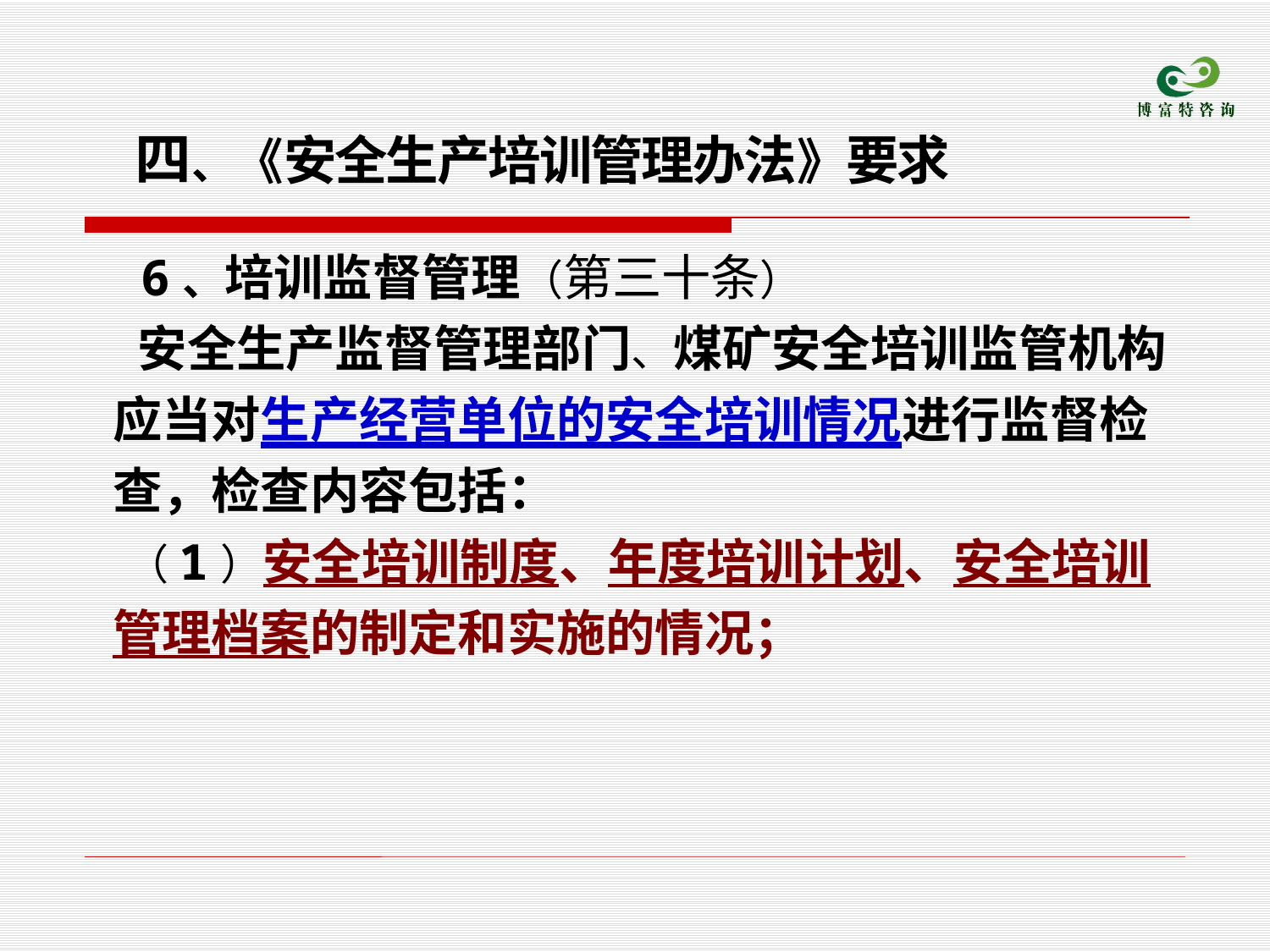

四、《安全生产培训管理办法》要求
　      6、培训监督管理（第三十条）
       安全生产监督管理部门、煤矿安全培训监管机构应当对生产经营单位的安全培训情况进行监督检查，检查内容包括：
      （1）安全培训制度、年度培训计划、安全培训管理档案的制定和实施的情况；